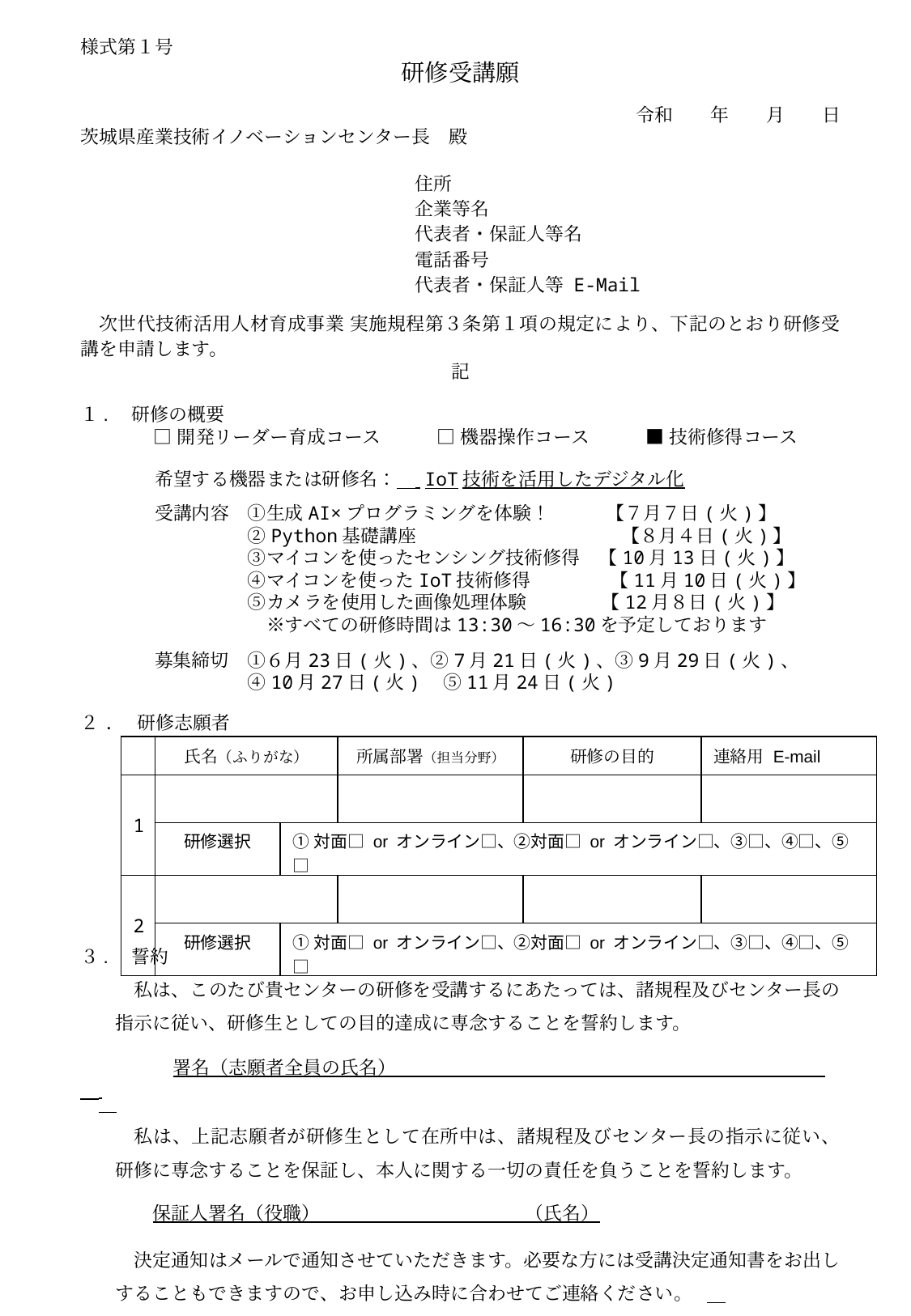

様式第１号
研修受講願

令和　　年　　月　　日
茨城県産業技術イノベーションセンター長　殿

　　　　　　　　　　　　　　　　　　　住所
　　　　　　　　　　　　　　　　　　企業等名
　　　　　　　　　　　　　　　　　　代表者・保証人等名
　　　　　　　　　　　　　　　　　　電話番号
　　　　　　　　　　　　　　　　　　代表者・保証人等 E-Mail

　次世代技術活用人材育成事業 実施規程第３条第１項の規定により、下記のとおり研修受講を申請します。
記

１.　研修の概要
　　　□ 開発リーダー育成コース　　　□ 機器操作コース　　　■ 技術修得コース

　　　　希望する機器または研修名：　 IoT技術を活用したデジタル化

　　　　受講内容　①生成AI×プログラミングを体験！　　　【７月７日(火)】
　　　　　　　　　②Python基礎講座　　　　　　　　　　　【８月４日(火)】
　　　　　　　　　③マイコンを使ったセンシング技術修得　【10月13日(火)】
　　　　　　　　　④マイコンを使ったIoT技術修得 　　　　【11月10日(火)】
　　　　　　　　　⑤カメラを使用した画像処理体験　　　　【12月８日(火)】
　　　　　　　　　　※すべての研修時間は13:30～16:30を予定しております

　　　　募集締切　①６月23日(火)、②7月21日(火)、③9月29日(火)、
　　　　　　　　　④10月27日(火)　⑤11月24日(火)

２.　研修志願者

３.　誓約
私は、このたび貴センターの研修を受講するにあたっては、諸規程及びセンター長の指示に従い、研修生としての目的達成に専念することを誓約します。

　　　　署名（志願者全員の氏名）

私は、上記志願者が研修生として在所中は、諸規程及びセンター長の指示に従い、研修に専念することを保証し、本人に関する一切の責任を負うことを誓約します。

　保証人署名（役職）　　　　　　　　　　　（氏名）

決定通知はメールで通知させていただきます。必要な方には受講決定通知書をお出しすることもできますので、お申し込み時に合わせてご連絡ください。.
|  | 氏名（ふりがな） |  | 所属部署（担当分野） | 研修の目的 | 連絡用 E-mail |
| --- | --- | --- | --- | --- | --- |
| 1 |  |  |  |  |  |
|  | 研修選択 | ①対面□ or オンライン□、②対面□ or オンライン□、③□、④□、⑤□ |  |  |  |
| 2 |  |  |  |  |  |
|  | 研修選択 | ①対面□ or オンライン□、②対面□ or オンライン□、③□、④□、⑤□ |  |  |  |